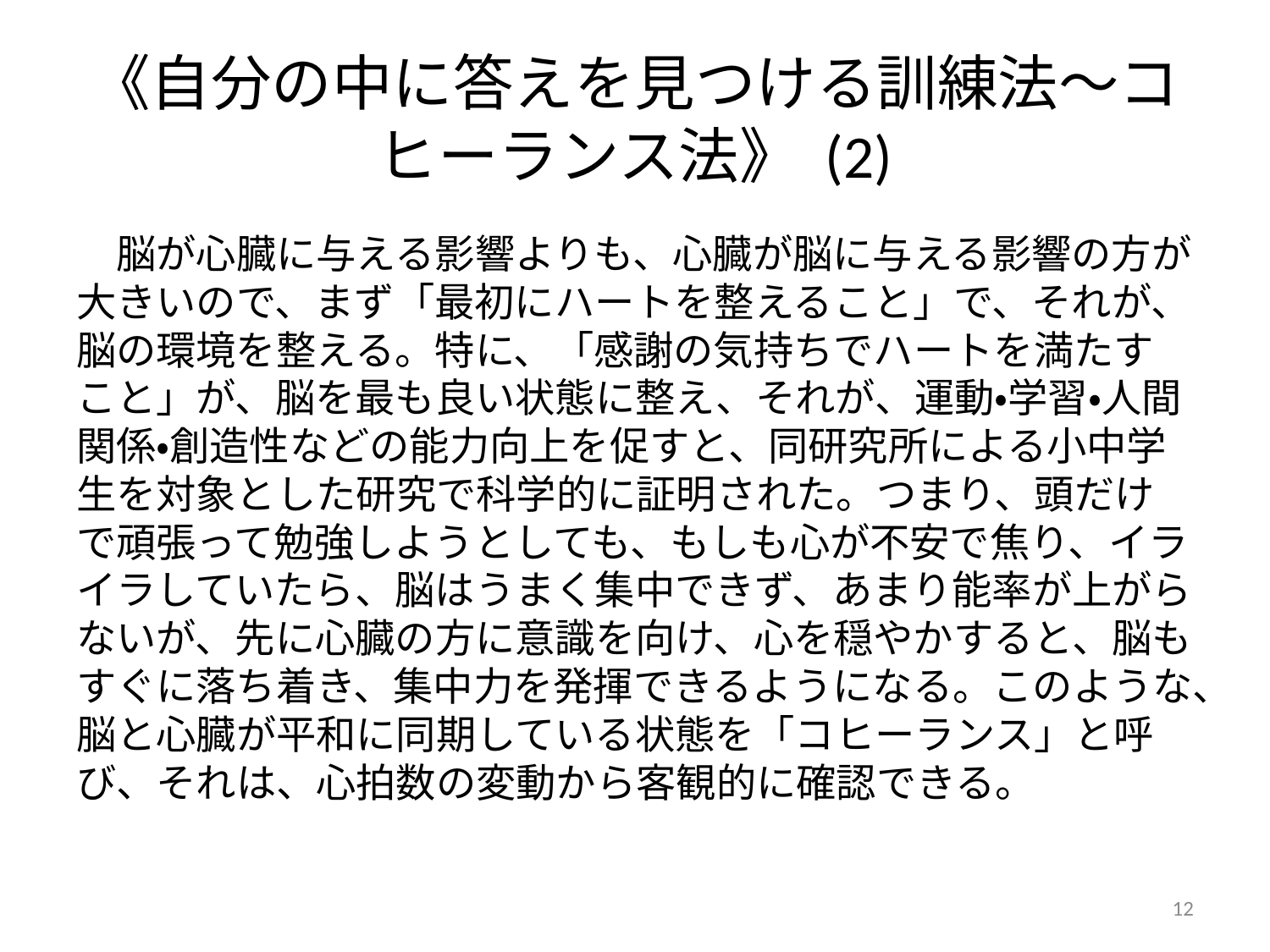

# 《自分の中に答えを見つける訓練法～コヒーランス法》 (2)
　脳が心臓に与える影響よりも、心臓が脳に与える影響の方が大きいので、まず「最初にハートを整えること」で、それが、脳の環境を整える。特に、「感謝の気持ちでハートを満たすこと」が、脳を最も良い状態に整え、それが、運動・学習・人間関係・創造性などの能力向上を促すと、同研究所による小中学生を対象とした研究で科学的に証明された。つまり、頭だけで頑張って勉強しようとしても、もしも心が不安で焦り、イライラしていたら、脳はうまく集中できず、あまり能率が上がらないが、先に心臓の方に意識を向け、心を穏やかすると、脳もすぐに落ち着き、集中力を発揮できるようになる。このような、脳と心臓が平和に同期している状態を「コヒーランス」と呼び、それは、心拍数の変動から客観的に確認できる。
12